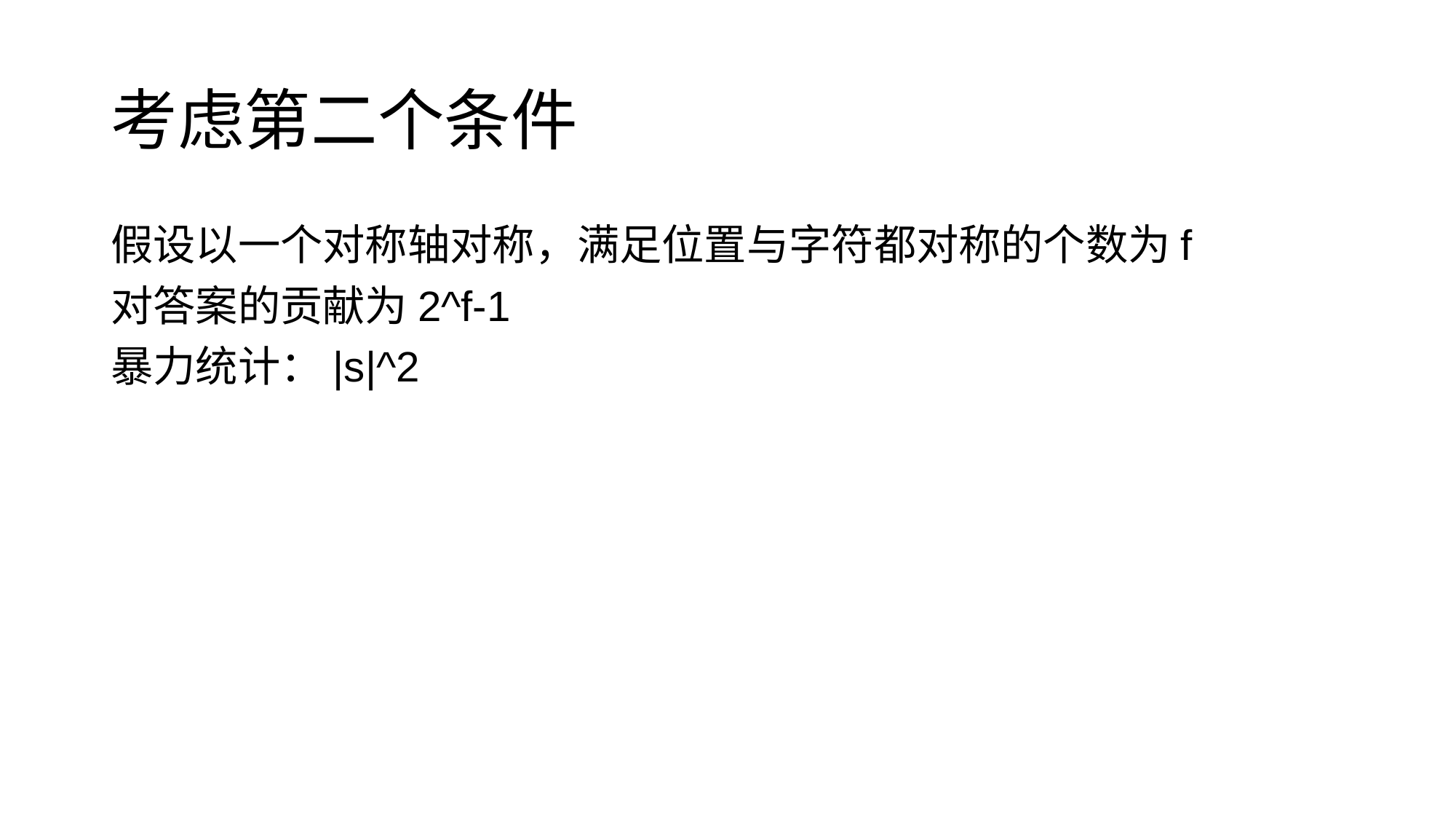

# 考虑第二个条件
假设以一个对称轴对称，满足位置与字符都对称的个数为f
对答案的贡献为2^f-1
暴力统计：|s|^2